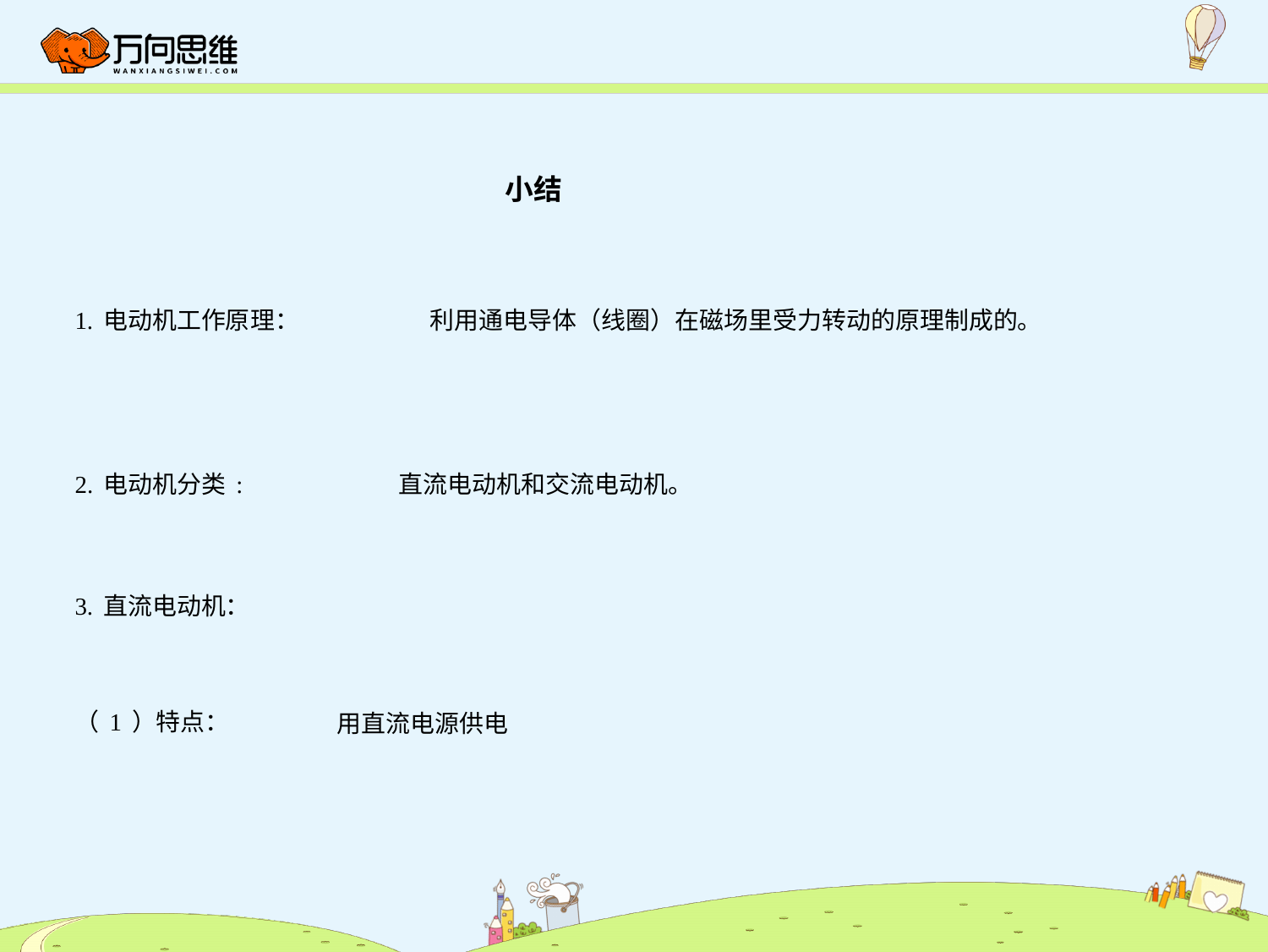

小结
1.电动机工作原理：
利用通电导体（线圈）在磁场里受力转动的原理制成的。
2.电动机分类:
直流电动机和交流电动机。
3.直流电动机：
（1）特点：
用直流电源供电